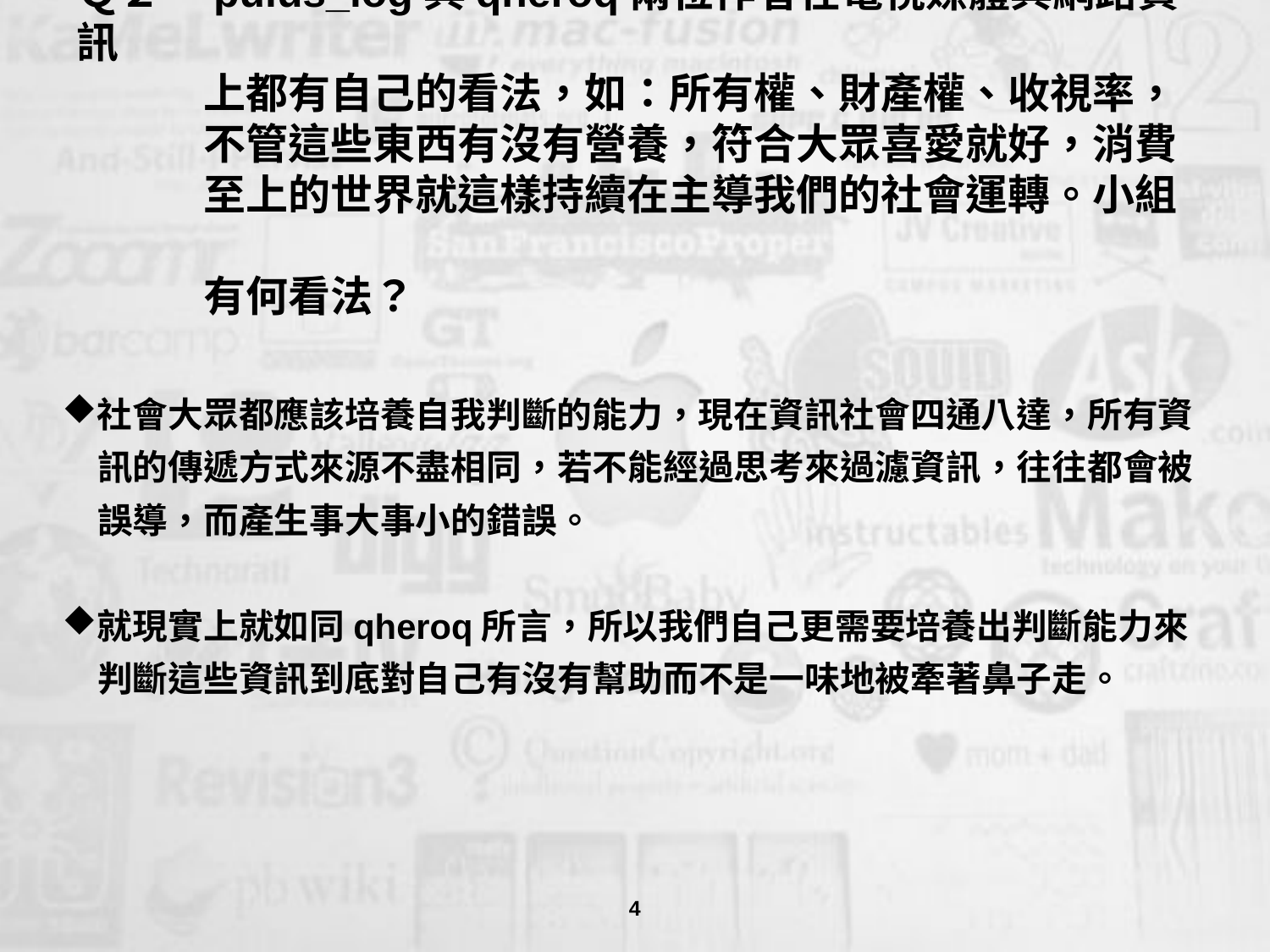

# Ｑ２、pulus_log與qheroq兩位作者在電視媒體與網路資訊 　　　上都有自己的看法，如：所有權、財產權、收視率， 　　　不管這些東西有沒有營養，符合大眾喜愛就好，消費 　　　至上的世界就這樣持續在主導我們的社會運轉。小組　　　　 　　　有何看法？
社會大眾都應該培養自我判斷的能力，現在資訊社會四通八達，所有資
　訊的傳遞方式來源不盡相同，若不能經過思考來過濾資訊，往往都會被
　誤導，而產生事大事小的錯誤。

就現實上就如同qheroq所言，所以我們自己更需要培養出判斷能力來
　判斷這些資訊到底對自己有沒有幫助而不是一味地被牽著鼻子走。
4